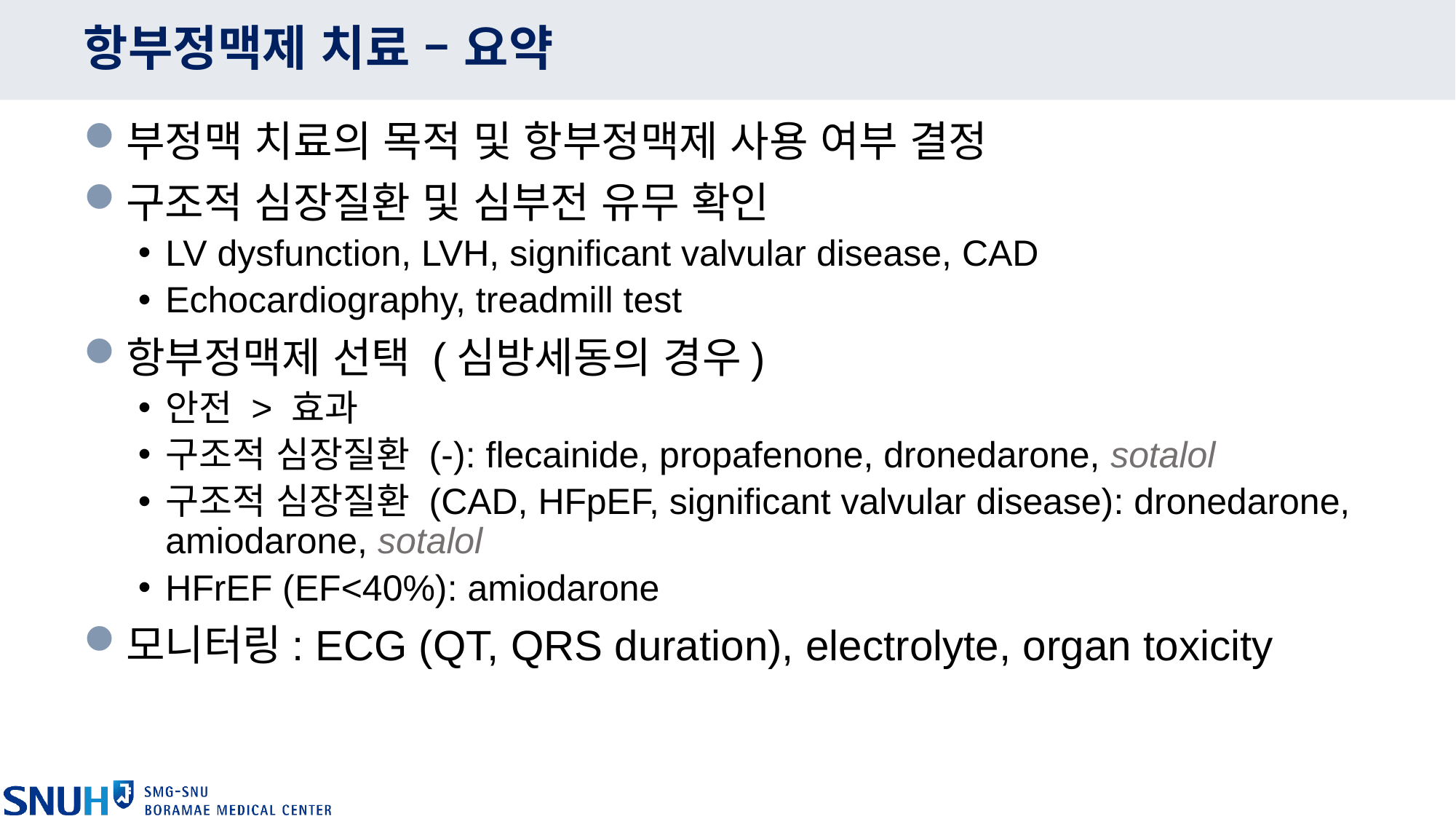

# 항부정맥제 치료 – 요약
부정맥 치료의 목적 및 항부정맥제 사용 여부 결정
구조적 심장질환 및 심부전 유무 확인
LV dysfunction, LVH, significant valvular disease, CAD
Echocardiography, treadmill test
항부정맥제 선택 (심방세동의 경우)
안전 > 효과
구조적 심장질환 (-): flecainide, propafenone, dronedarone, sotalol
구조적 심장질환 (CAD, HFpEF, significant valvular disease): dronedarone, amiodarone, sotalol
HFrEF (EF<40%): amiodarone
모니터링: ECG (QT, QRS duration), electrolyte, organ toxicity